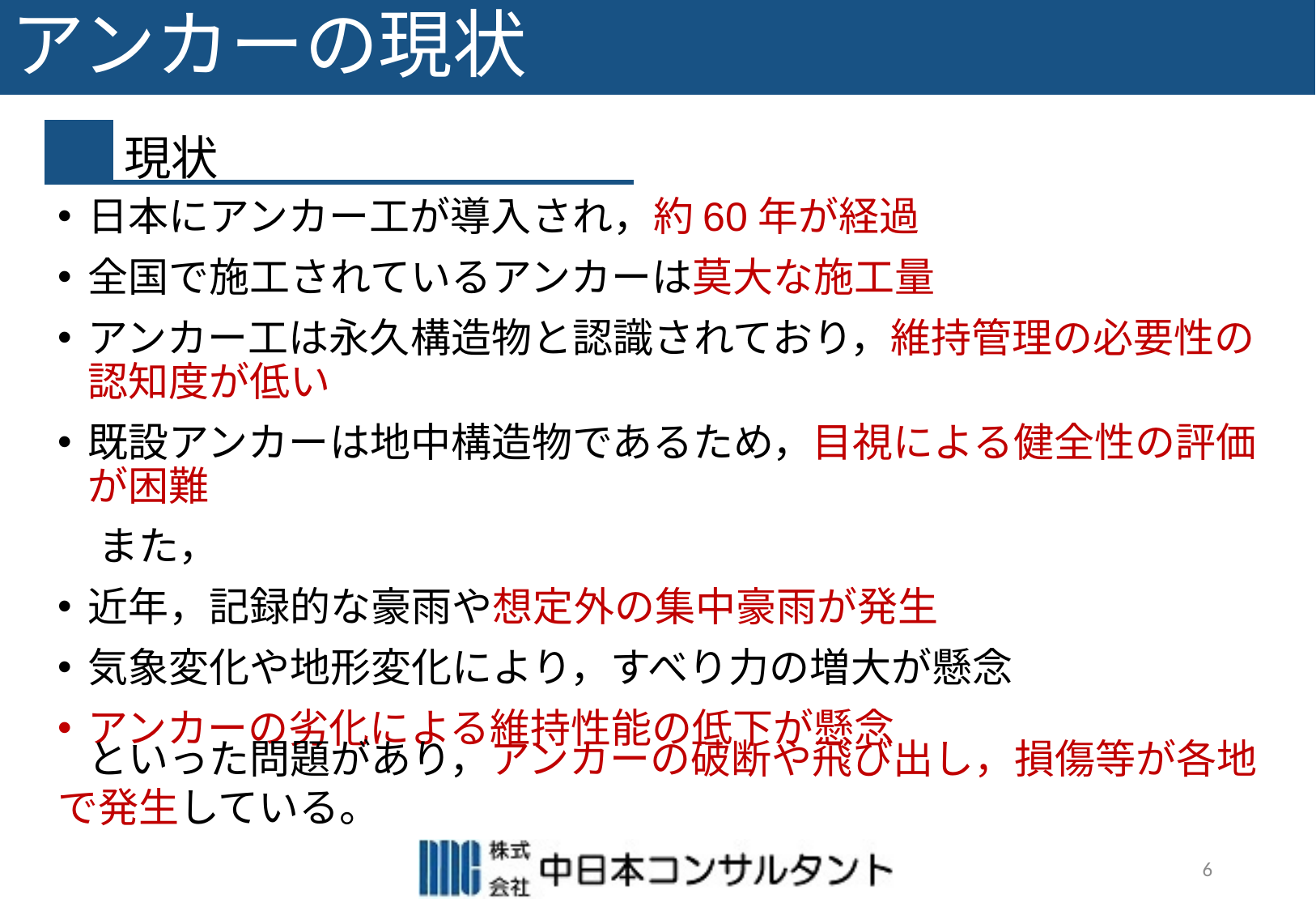

# アンカーの現状

現状
日本にアンカー工が導入され，約60年が経過
全国で施工されているアンカーは莫大な施工量
アンカー工は永久構造物と認識されており，維持管理の必要性の認知度が低い
既設アンカーは地中構造物であるため，目視による健全性の評価が困難
　また，
近年，記録的な豪雨や想定外の集中豪雨が発生
気象変化や地形変化により，すべり力の増大が懸念
アンカーの劣化による維持性能の低下が懸念
　といった問題があり，アンカーの破断や飛び出し，損傷等が各地で発生している。
6